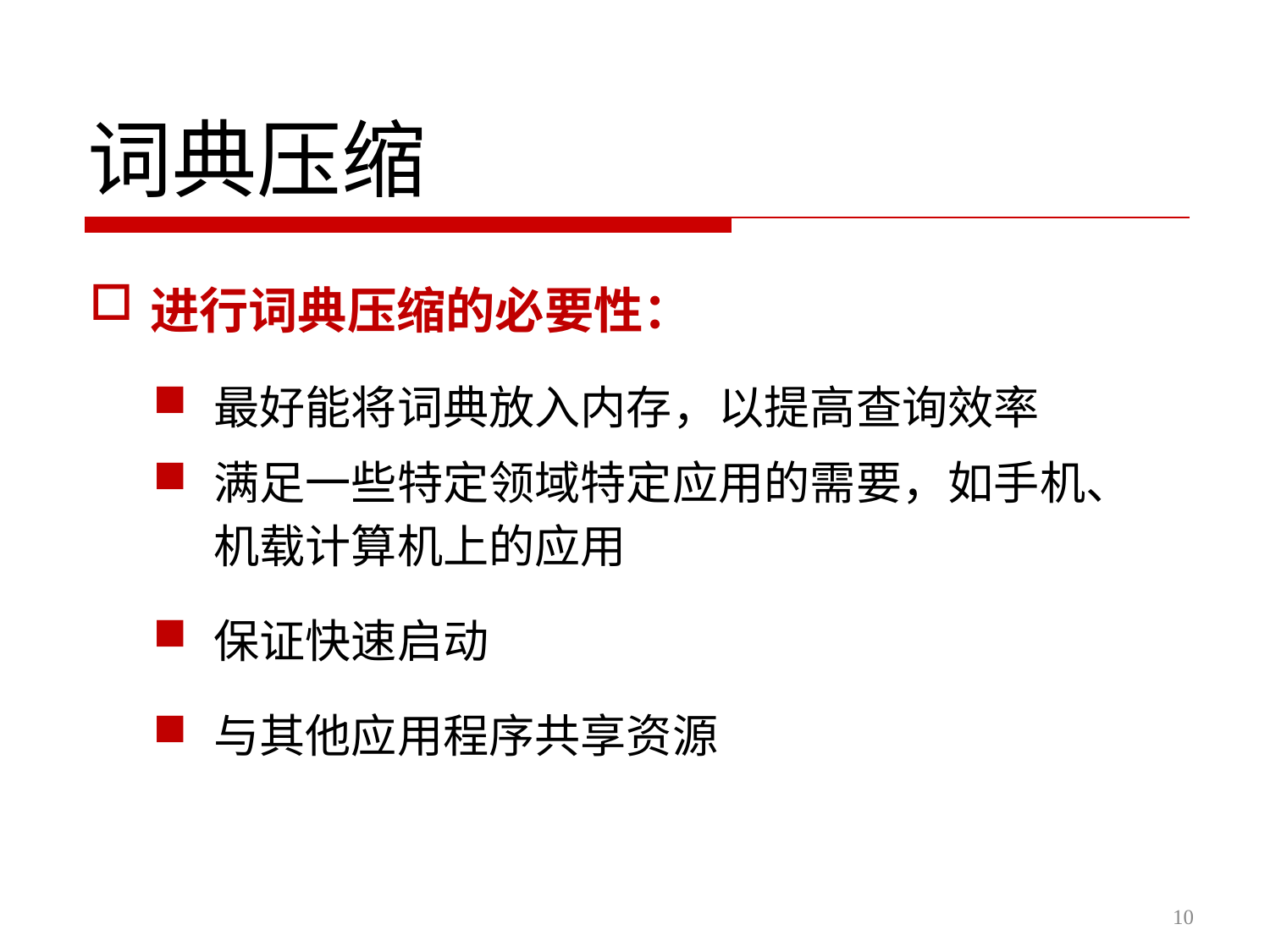

词典压缩
进行词典压缩的必要性：
最好能将词典放入内存，以提高查询效率
满足一些特定领域特定应用的需要，如手机、机载计算机上的应用
保证快速启动
与其他应用程序共享资源
10